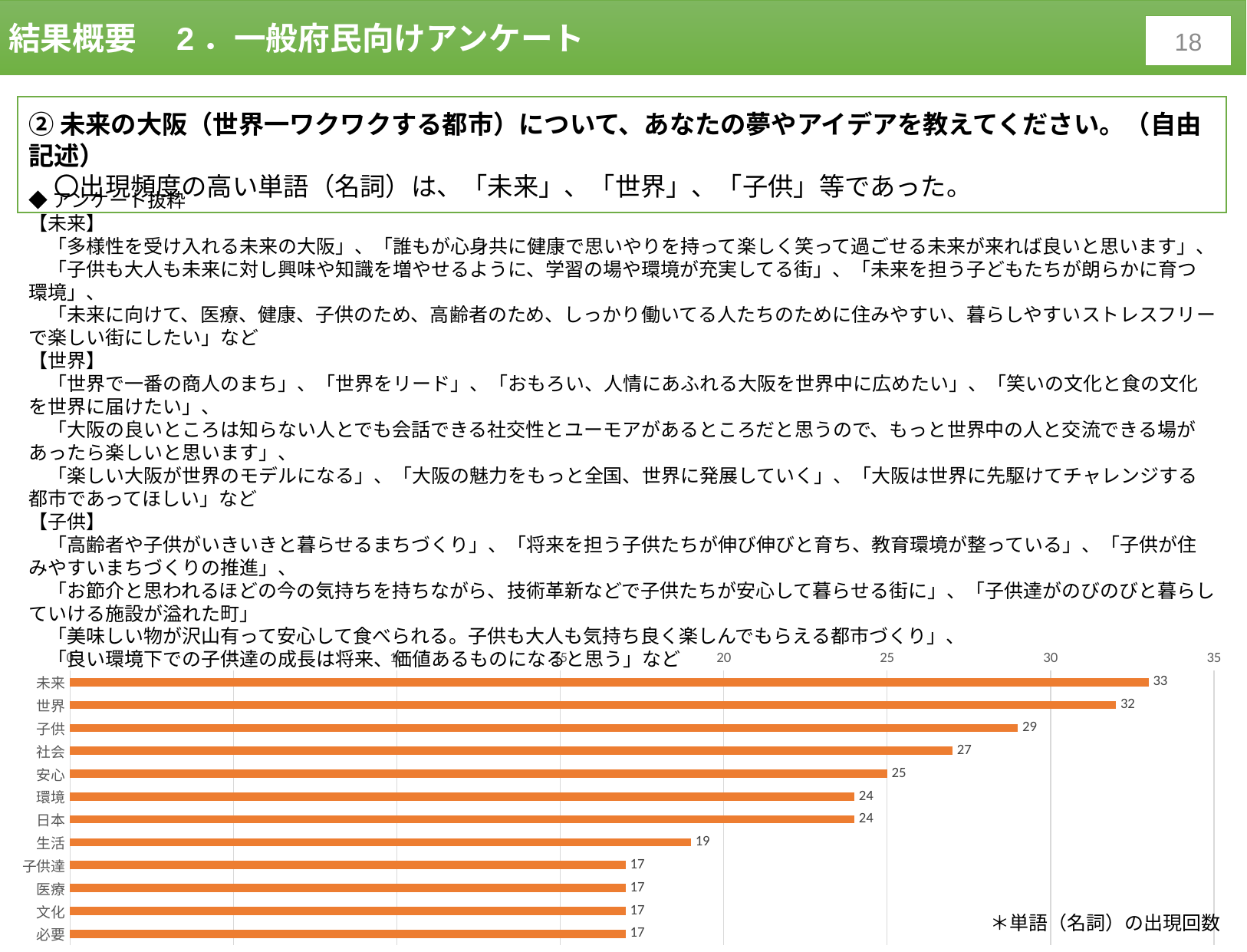

結果概要　2．一般府民向けアンケート
18
②未来の大阪（世界一ワクワクする都市）について、あなたの夢やアイデアを教えてください。（自由記述）
　〇出現頻度の高い単語（名詞）は、「未来」、「世界」、「子供」等であった。
◆アンケート抜粋
【未来】
　「多様性を受け入れる未来の大阪」、「誰もが心身共に健康で思いやりを持って楽しく笑って過ごせる未来が来れば良いと思います」、
　「子供も大人も未来に対し興味や知識を増やせるように、学習の場や環境が充実してる街」、「未来を担う子どもたちが朗らかに育つ環境」、
　「未来に向けて、医療、健康、子供のため、高齢者のため、しっかり働いてる人たちのために住みやすい、暮らしやすいストレスフリーで楽しい街にしたい」など
【世界】
　「世界で一番の商人のまち」、「世界をリード」、「おもろい、人情にあふれる大阪を世界中に広めたい」、「笑いの文化と食の文化を世界に届けたい」、
　「大阪の良いところは知らない人とでも会話できる社交性とユーモアがあるところだと思うので、もっと世界中の人と交流できる場があったら楽しいと思います」、
　「楽しい大阪が世界のモデルになる」、「大阪の魅力をもっと全国、世界に発展していく」、「大阪は世界に先駆けてチャレンジする都市であってほしい」など
【子供】
　「高齢者や子供がいきいきと暮らせるまちづくり」、「将来を担う子供たちが伸び伸びと育ち、教育環境が整っている」、「子供が住みやすいまちづくりの推進」、
　「お節介と思われるほどの今の気持ちを持ちながら、技術革新などで子供たちが安心して暮らせる街に」、「子供達がのびのびと暮らしていける施設が溢れた町」
　「美味しい物が沢山有って安心して食べられる。子供も大人も気持ち良く楽しんでもらえる都市づくり」、
　「良い環境下での子供達の成長は将来、価値あるものになると思う」など

### Chart

| Category |  |
|---|---|
| 未来 | 33.0 |
| 世界 | 32.0 |
| 子供 | 29.0 |
| 社会 | 27.0 |
| 安心 | 25.0 |
| 環境 | 24.0 |
| 日本 | 24.0 |
| 生活 | 19.0 |
| 子供達 | 17.0 |
| 医療 | 17.0 |
| 文化 | 17.0 |
| 必要 | 17.0 |
＊単語（名詞）の出現回数